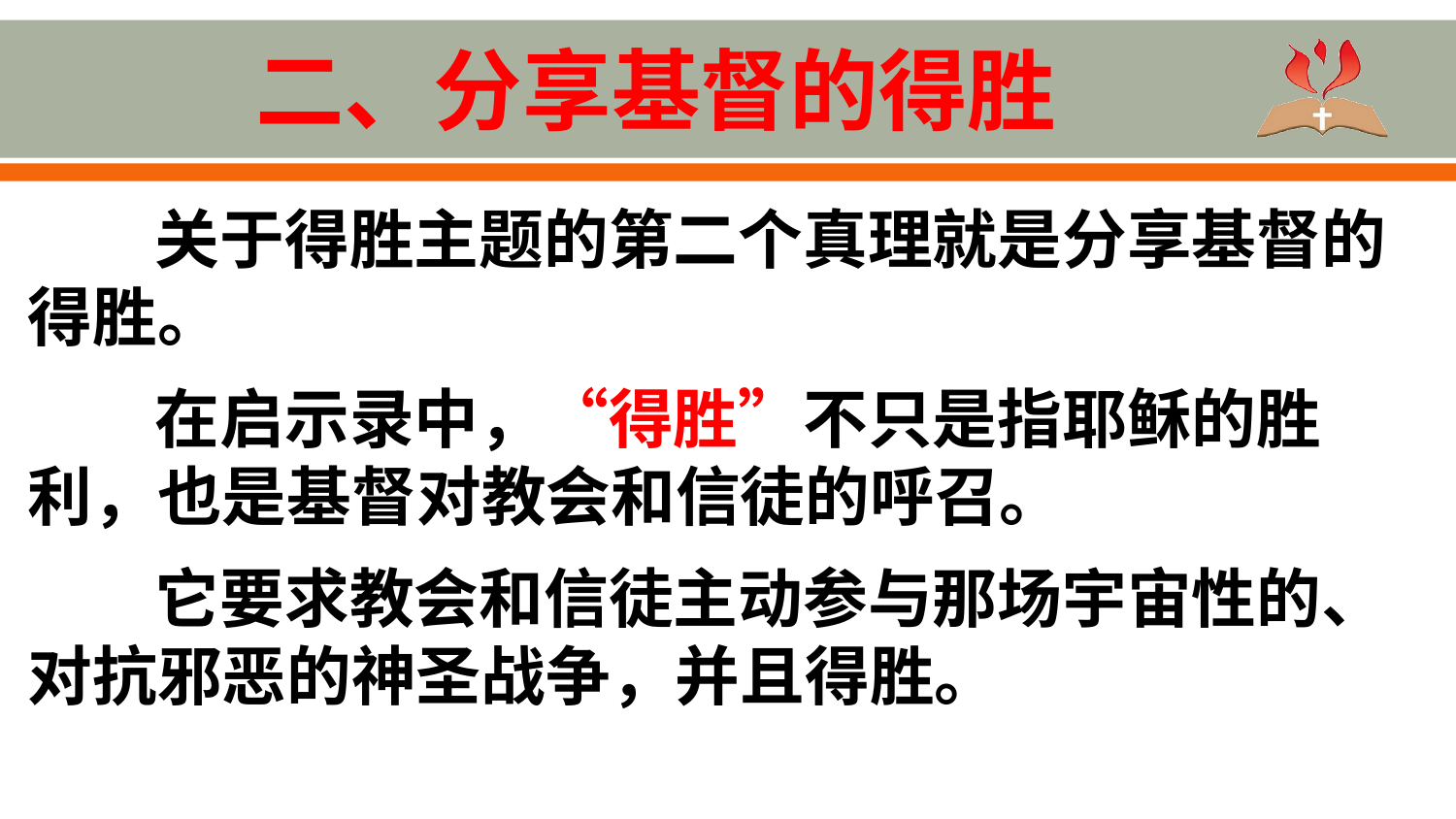

# 二、分享基督的得胜
关于得胜主题的第二个真理就是分享基督的得胜。
在启示录中，“得胜”不只是指耶稣的胜利，也是基督对教会和信徒的呼召。
它要求教会和信徒主动参与那场宇宙性的、对抗邪恶的神圣战争，并且得胜。

18